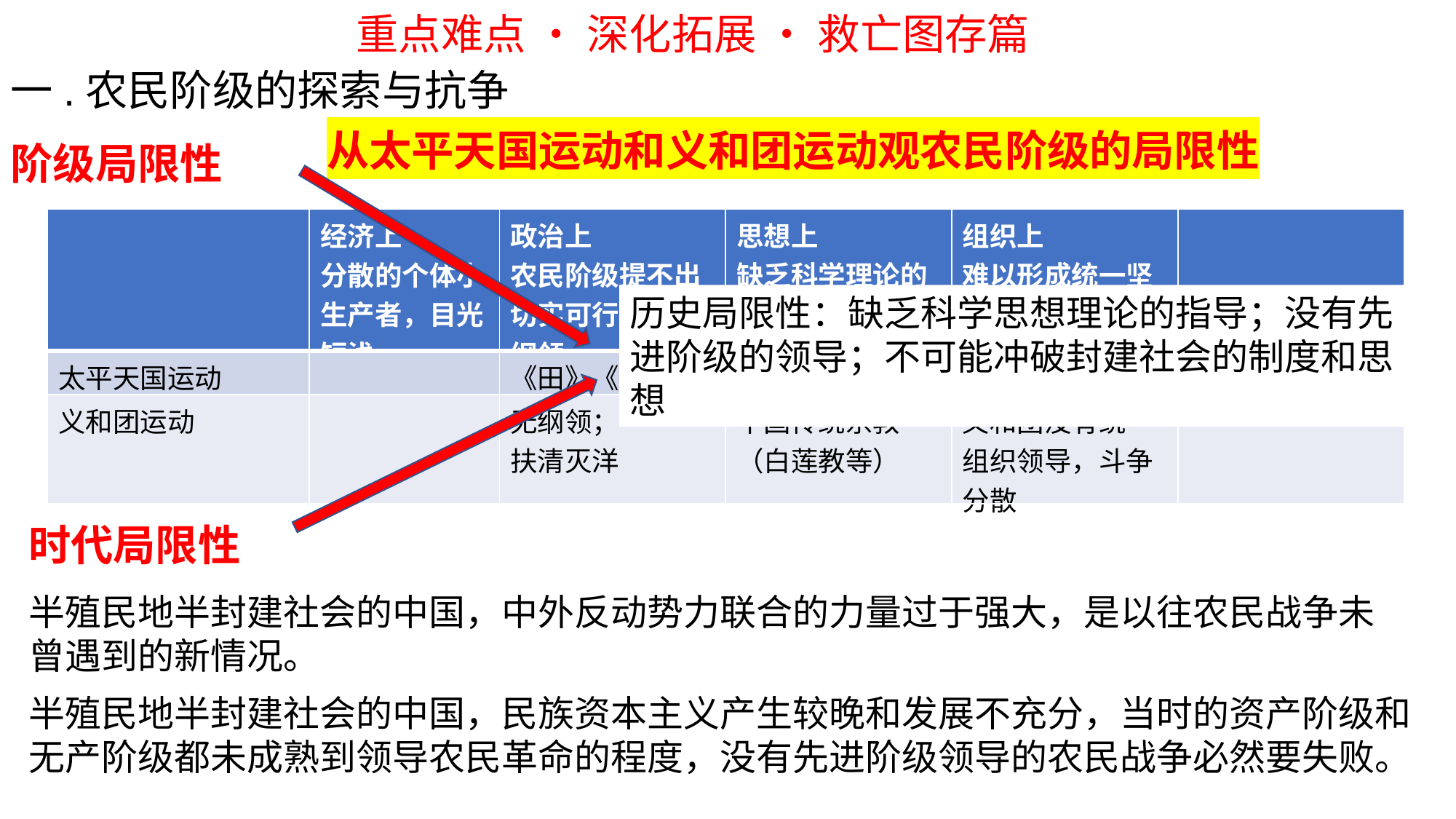

重点难点 • 深化拓展 • 救亡图存篇
一.农民阶级的探索与抗争
从太平天国运动和义和团运动观农民阶级的局限性

阶级局限性
|  | 经济上 分散的个体小生产者，目光短浅 | 政治上 农民阶级提不出切实可行的革命纲领 | 思想上 缺乏科学理论的指导 | 组织上 难以形成统一坚强的领导核心 |  |
| --- | --- | --- | --- | --- | --- |
| 太平天国运动 |  | 《田》《资》 | 拜上帝会 | 天京变乱 |  |
| 义和团运动 |  | 无纲领； 扶清灭洋 | 中国传统宗教（白莲教等） | 义和团没有统一组织领导，斗争分散 |  |

历史局限性：缺乏科学思想理论的指导；没有先进阶级的领导；不可能冲破封建社会的制度和思想

时代局限性
半殖民地半封建社会的中国，中外反动势力联合的力量过于强大，是以往农民战争未曾遇到的新情况。
半殖民地半封建社会的中国，民族资本主义产生较晚和发展不充分，当时的资产阶级和无产阶级都未成熟到领导农民革命的程度，没有先进阶级领导的农民战争必然要失败。